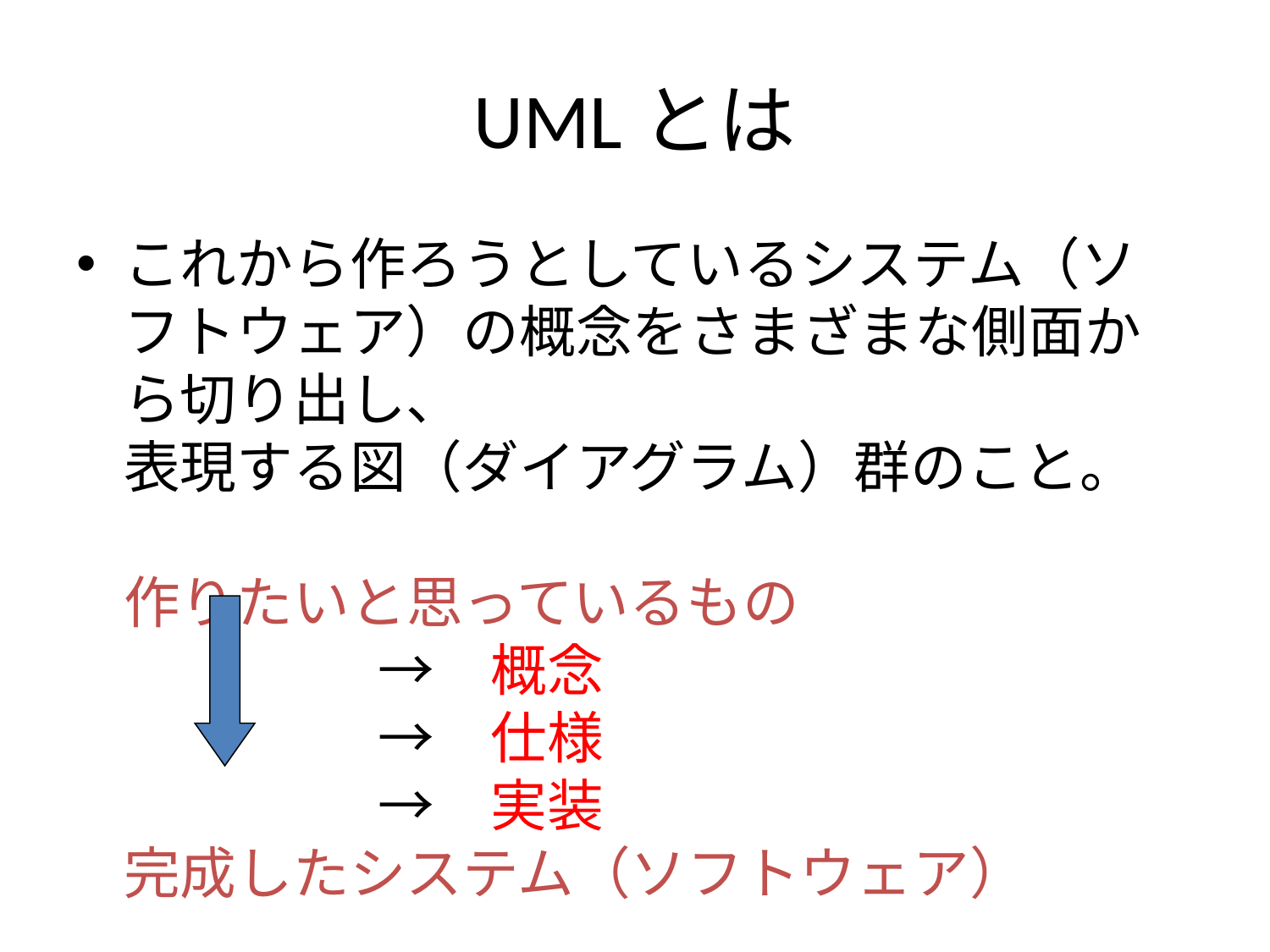

# UMLとは
これから作ろうとしているシステム（ソフトウェア）の概念をさまざまな側面から切り出し、
表現する図（ダイアグラム）群のこと。
作りたいと思っているもの
　		→　概念
　		→　仕様
　		→　実装
完成したシステム（ソフトウェア）